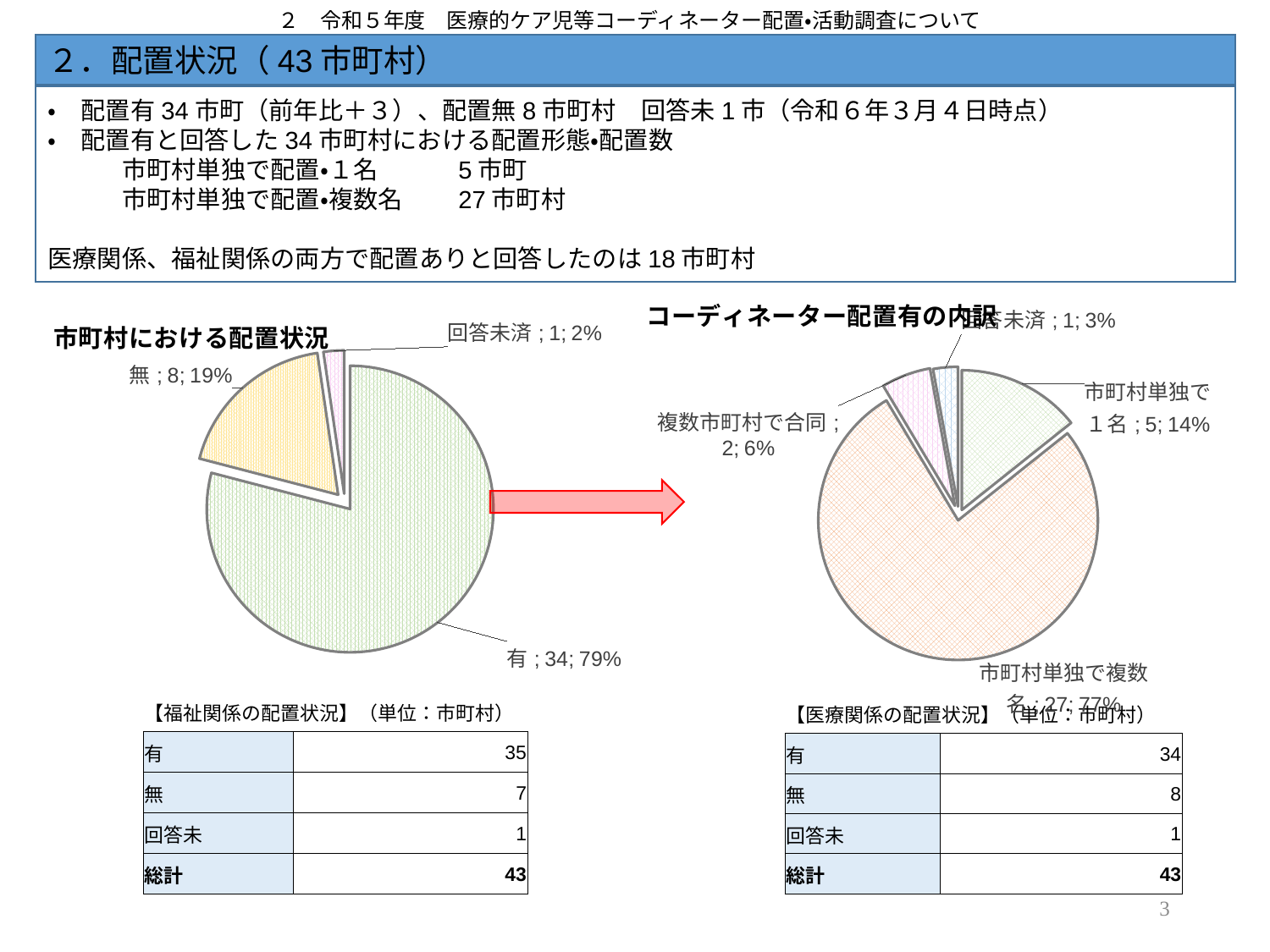

２　令和５年度　医療的ケア児等コーディネーター配置・活動調査について
２．配置状況（43市町村）
・　配置有34市町（前年比＋３）、配置無8市町村　回答未1市（令和６年３月４日時点）
・　配置有と回答した34市町村における配置形態・配置数
　　　市町村単独で配置・１名　　　5市町
　　　市町村単独で配置・複数名　　27市町村

医療関係、福祉関係の両方で配置ありと回答したのは18市町村

### Chart: コーディネーター配置有の内訳

| Category |  |
|---|---|
| 市町村単独で１名 | 5.0 |
| 市町村単独で複数名 | 27.0 |
| 複数市町村で合同 | 2.0 |
| 回答未済 | 1.0 |

### Chart: 市町村における配置状況

| Category | １．配置状況（大阪市・堺市含む） |
|---|---|
| 有 | 34.0 |
| 無 | 8.0 |
| 回答未済 | 1.0 |
| 【福祉関係の配置状況】（単位：市町村） |  |
| --- | --- |
| 有 | 35 |
| 無 | 7 |
| 回答未 | 1 |
| 総計 | 43 |
| 【医療関係の配置状況】（単位：市町村） |  |
| --- | --- |
| 有 | 34 |
| 無 | 8 |
| 回答未 | 1 |
| 総計 | 43 |
3